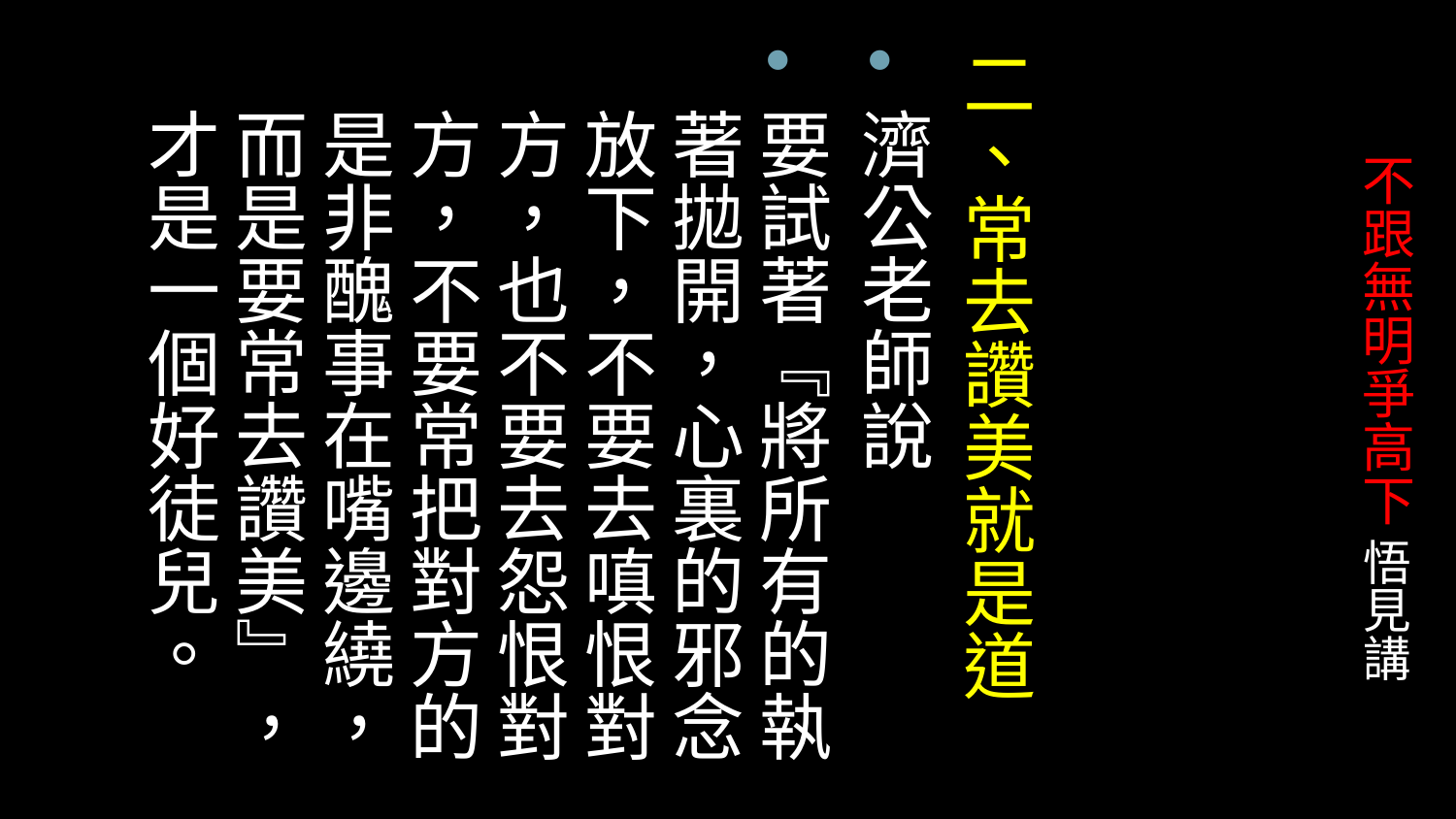

二、常去讚美就是道
濟公老師說
要試著『將所有的執著拋開，心裏的邪念放下，不要去嗔恨對方，也不要去怨恨對方，不要常把對方的是非醜事在嘴邊繞，而是要常去讚美』，才是一個好徒兒。

# 不跟無明爭高下 悟見講